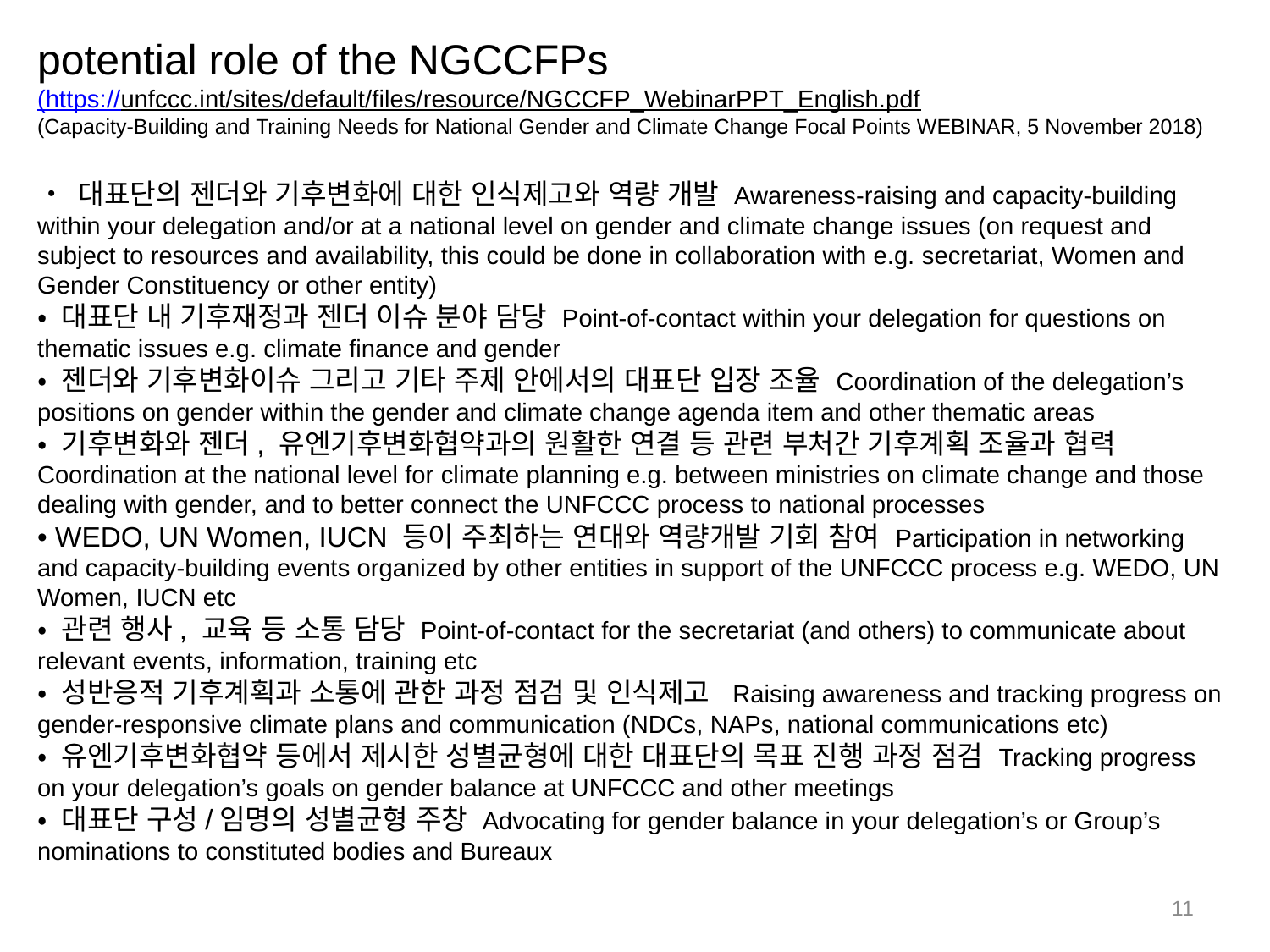

potential role of the NGCCFPs
(https://unfccc.int/sites/default/files/resource/NGCCFP_WebinarPPT_English.pdf
(Capacity-Building and Training Needs for National Gender and Climate Change Focal Points WEBINAR, 5 November 2018)

• 대표단의 젠더와 기후변화에 대한 인식제고와 역량 개발 Awareness-raising and capacity-building within your delegation and/or at a national level on gender and climate change issues (on request and subject to resources and availability, this could be done in collaboration with e.g. secretariat, Women and Gender Constituency or other entity)
• 대표단 내 기후재정과 젠더 이슈 분야 담당 Point-of-contact within your delegation for questions on thematic issues e.g. climate finance and gender
• 젠더와 기후변화이슈 그리고 기타 주제 안에서의 대표단 입장 조율 Coordination of the delegation’s positions on gender within the gender and climate change agenda item and other thematic areas
• 기후변화와 젠더, 유엔기후변화협약과의 원활한 연결 등 관련 부처간 기후계획 조율과 협력 Coordination at the national level for climate planning e.g. between ministries on climate change and those dealing with gender, and to better connect the UNFCCC process to national processes
• WEDO, UN Women, IUCN 등이 주최하는 연대와 역량개발 기회 참여 Participation in networking and capacity-building events organized by other entities in support of the UNFCCC process e.g. WEDO, UN Women, IUCN etc
• 관련 행사, 교육 등 소통 담당 Point-of-contact for the secretariat (and others) to communicate about relevant events, information, training etc
• 성반응적 기후계획과 소통에 관한 과정 점검 및 인식제고  Raising awareness and tracking progress on gender-responsive climate plans and communication (NDCs, NAPs, national communications etc)
• 유엔기후변화협약 등에서 제시한 성별균형에 대한 대표단의 목표 진행 과정 점검 Tracking progress on your delegation’s goals on gender balance at UNFCCC and other meetings
• 대표단 구성/임명의 성별균형 주창 Advocating for gender balance in your delegation’s or Group’s nominations to constituted bodies and Bureaux
11